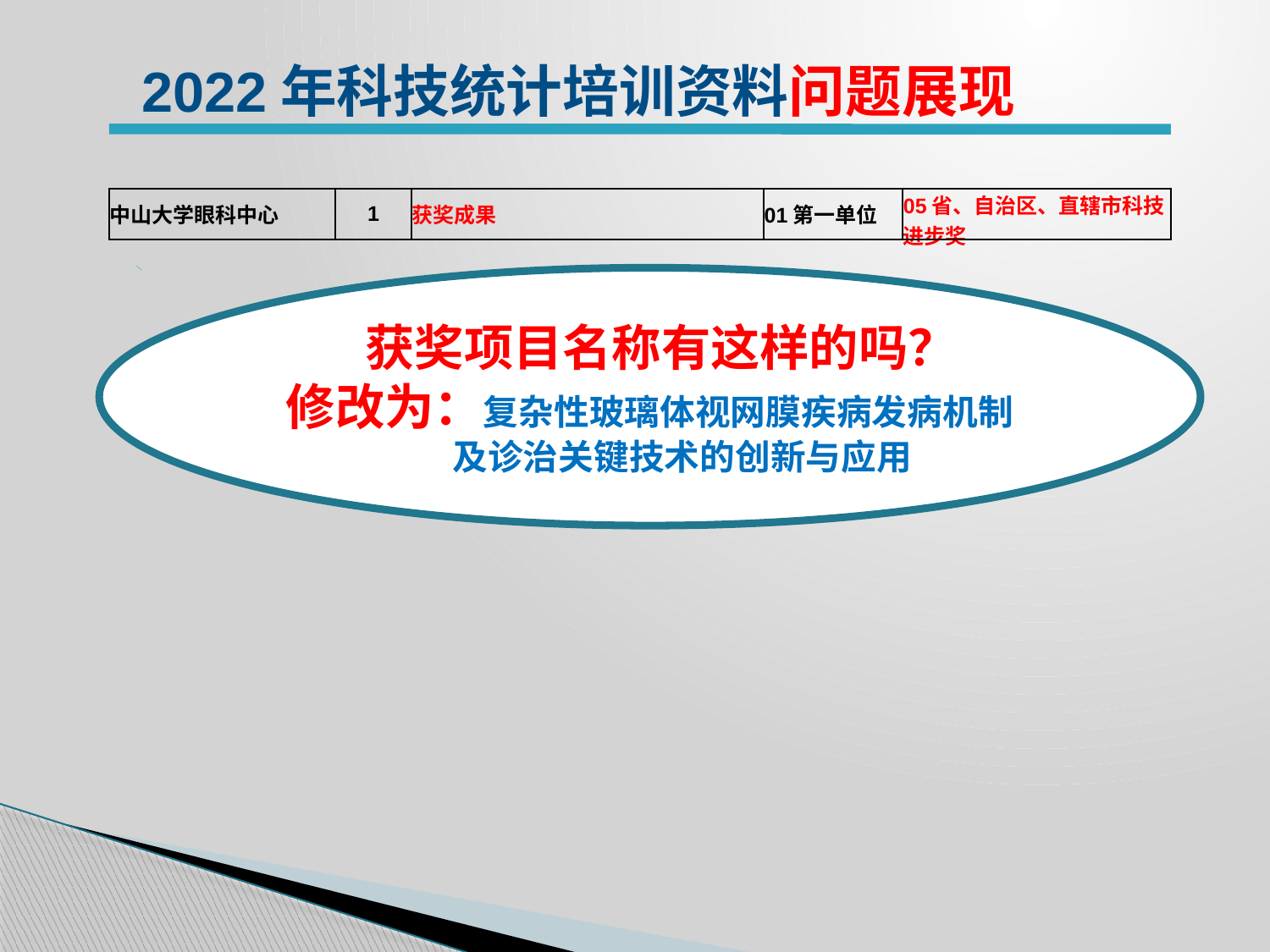

2022年科技统计培训资料问题展现
| 中山大学眼科中心 | 1 | 获奖成果 | 01第一单位 | 05省、自治区、直辖市科技进步奖 |
| --- | --- | --- | --- | --- |
 获奖项目名称有这样的吗？
修改为：复杂性玻璃体视网膜疾病发病机制
       及诊治关键技术的创新与应用